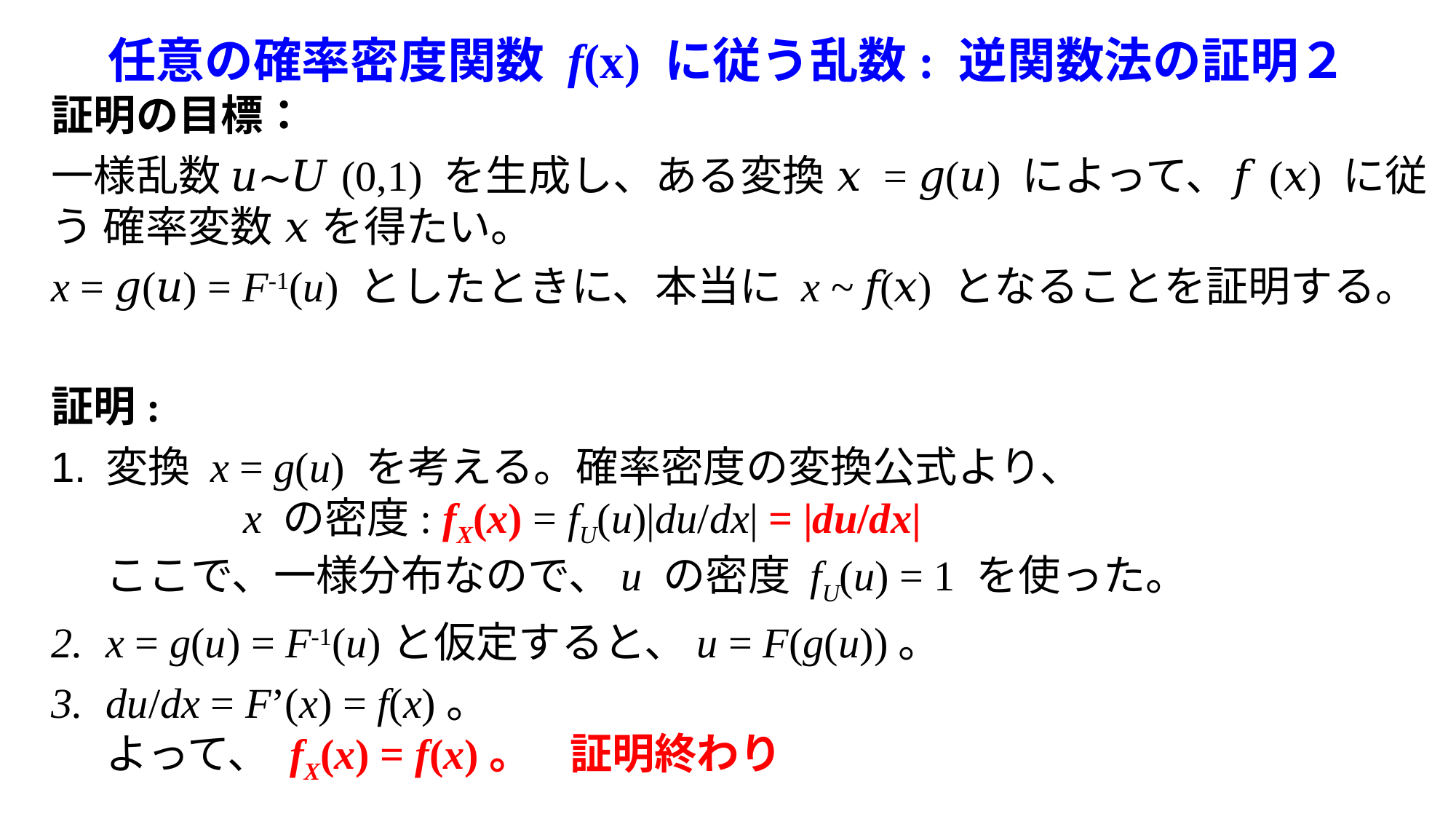

# 任意の確率密度関数 f(x) に従う乱数: 逆関数法の証明２
証明の目標：
一様乱数 𝑢∼𝑈(0,1) を生成し、ある変換 𝑥 = 𝑔(𝑢) によって、𝑓(𝑥) に従う 確率変数 𝑥 を得たい。
x = 𝑔(𝑢) = F-1(u) としたときに、本当に x ~ 𝑓(𝑥) となることを証明する。

証明:
変換 x = g(u) を考える。確率密度の変換公式より、
	 x の密度: fX(x) = fU(u)|du/dx| = |du/dx|
ここで、一様分布なので、u の密度 fU(u) = 1 を使った。
x = g(u) = F-1(u)と仮定すると、u = F(g(u))。
du/dx = F’(x) = f(x)。
よって、 fX(x) = f(x)。    証明終わり

 u => x の変数変換により x の密度は |dx/du| = |g’(u)| に比例して大きくなる
確率密度関数 f(x) は Δx、つまり |g’(u)| に反比例する。
つまり、|g’(u)| = 1 / f(x) となる g(u) を見つければよい。
 g(u) = F-1(u) と仮定すると、u = F(g(u))。
 u で微分して, 1 = F’(x)g’(u) = f(x)g’(u)となるので、g’(u) = 1 / f(x) を満たす
　　証明終わり.